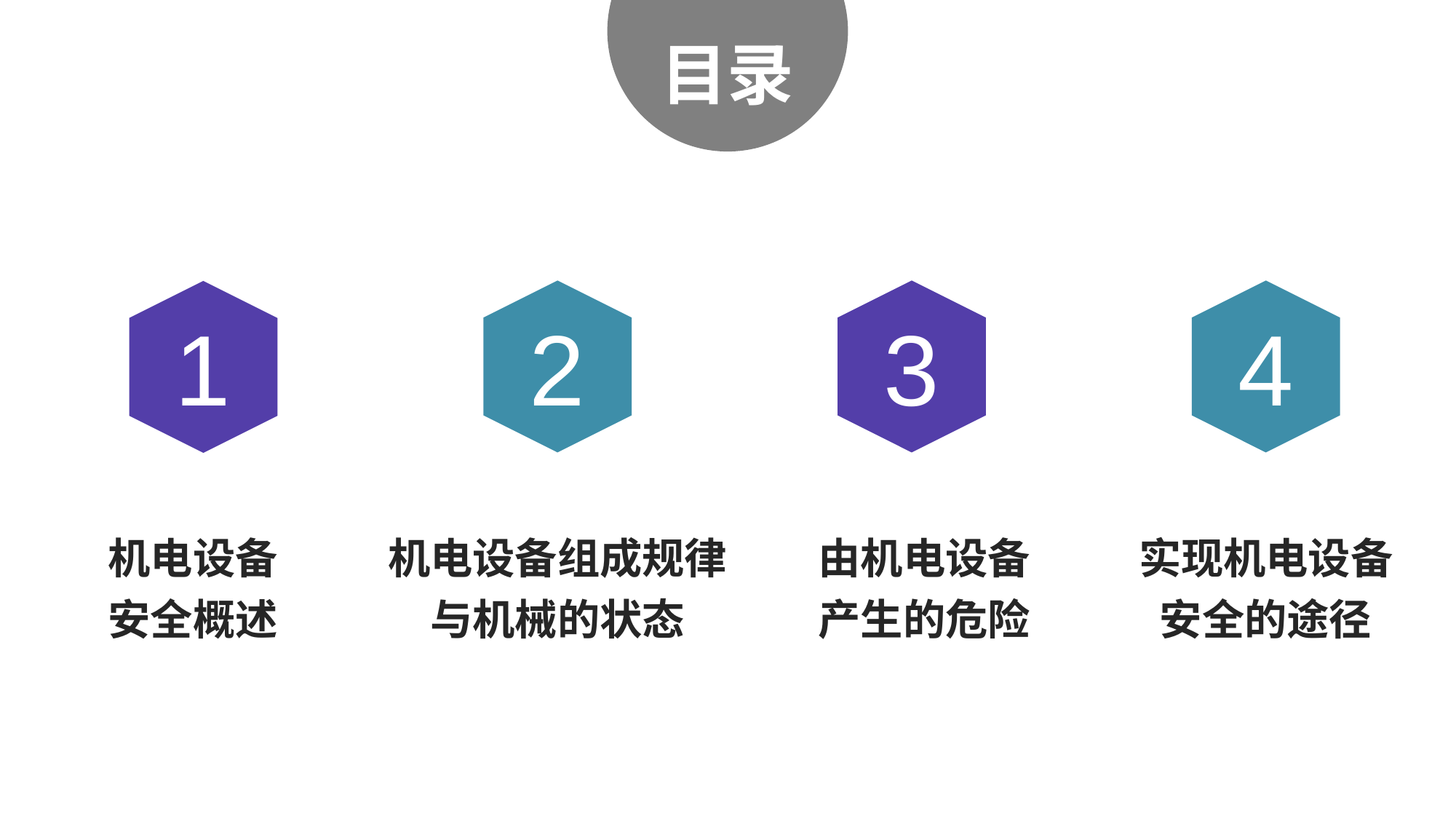

目录

1
2
3
4
机电设备安全概述
机电设备组成规律与机械的状态
由机电设备产生的危险
实现机电设备安全的途径